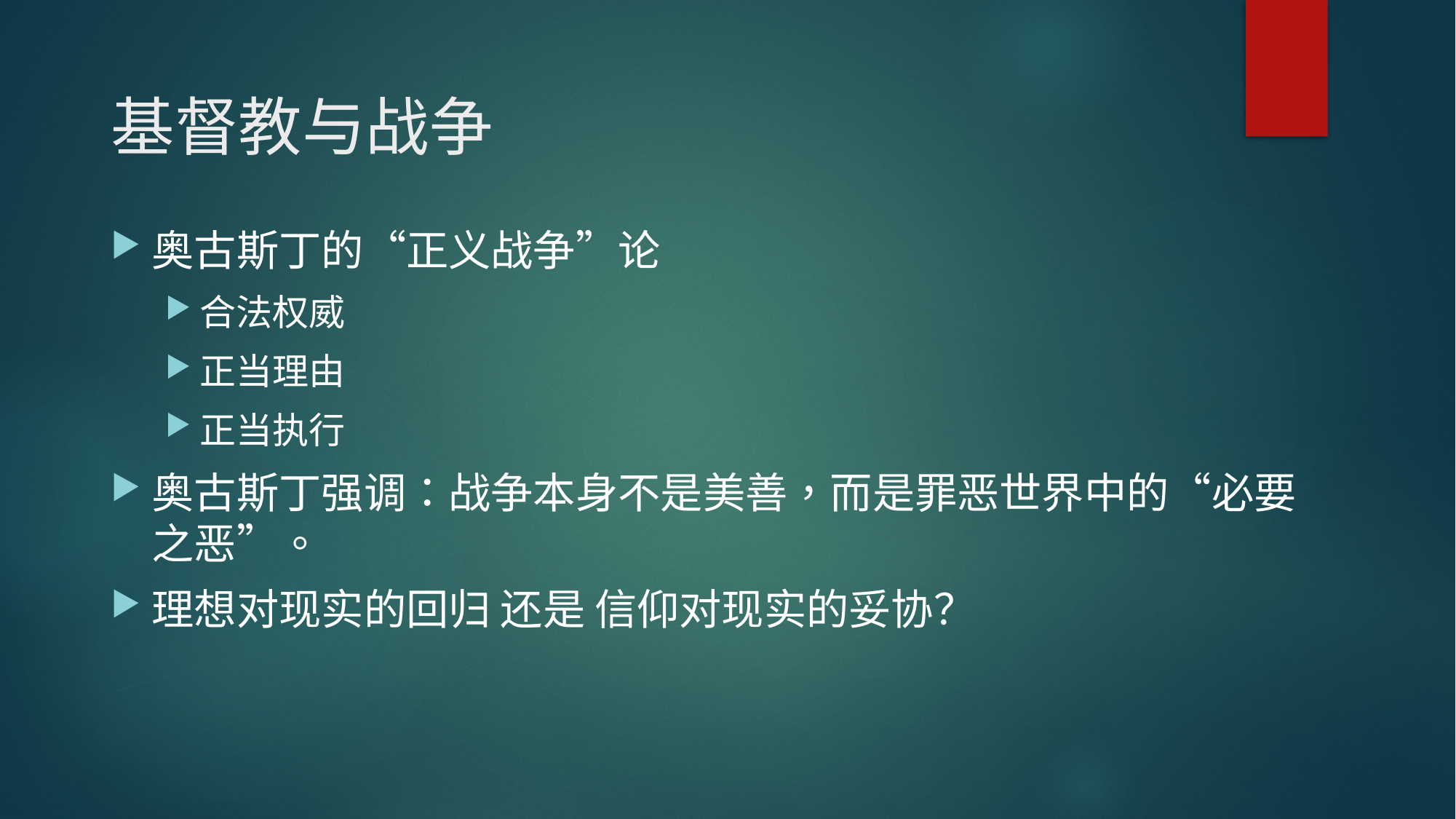

# 基督教与战争
奥古斯丁的“正义战争”论
合法权威
正当理由
正当执行
奥古斯丁强调：战争本身不是美善，而是罪恶世界中的“必要之恶”。
理想对现实的回归 还是 信仰对现实的妥协？